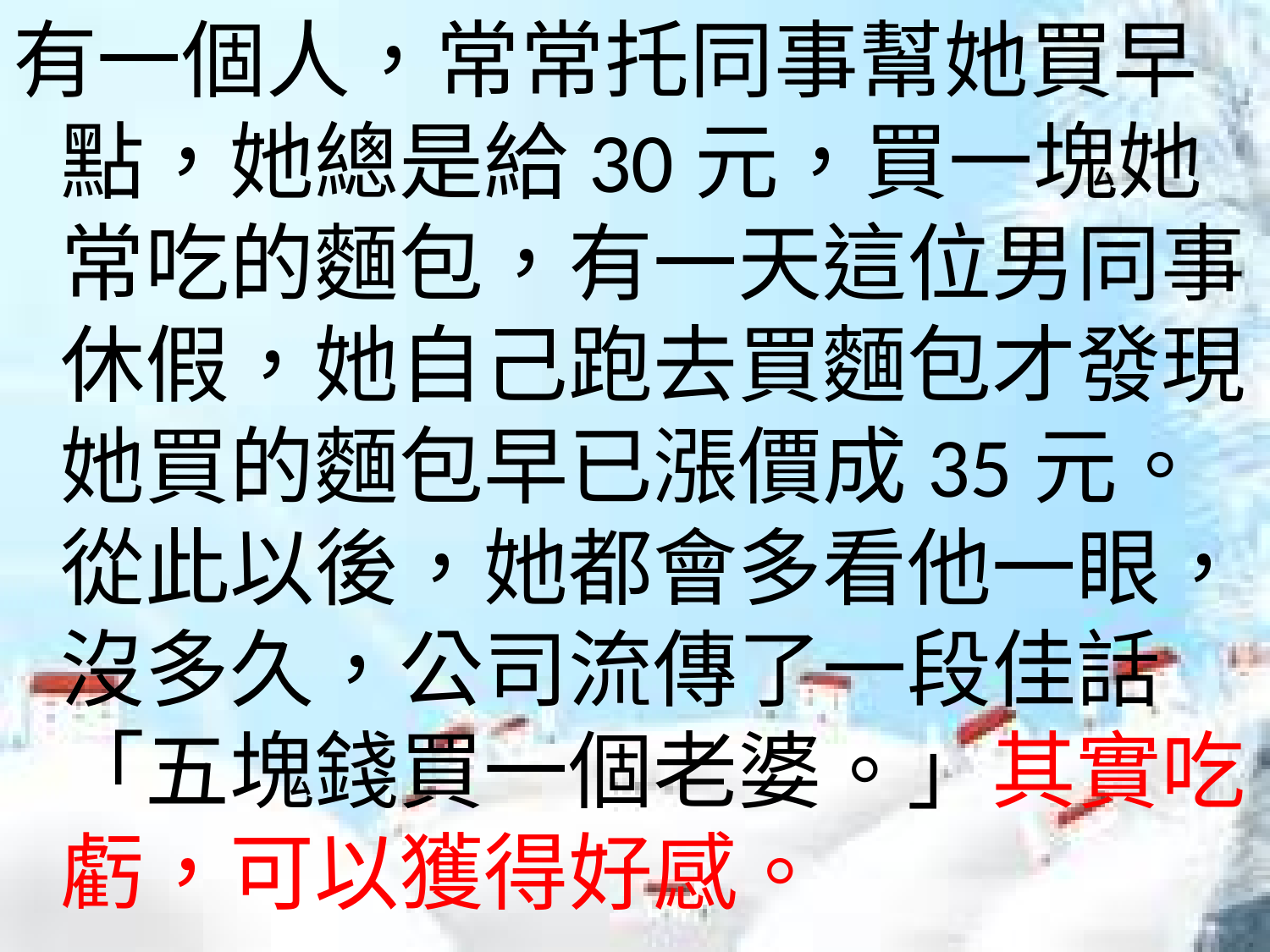

有一個人，常常托同事幫她買早點，她總是給30元，買一塊她常吃的麵包，有一天這位男同事休假，她自己跑去買麵包才發現，她買的麵包早已漲價成35元。從此以後，她都會多看他一眼，沒多久，公司流傳了一段佳話「五塊錢買一個老婆。」其實吃虧，可以獲得好感。